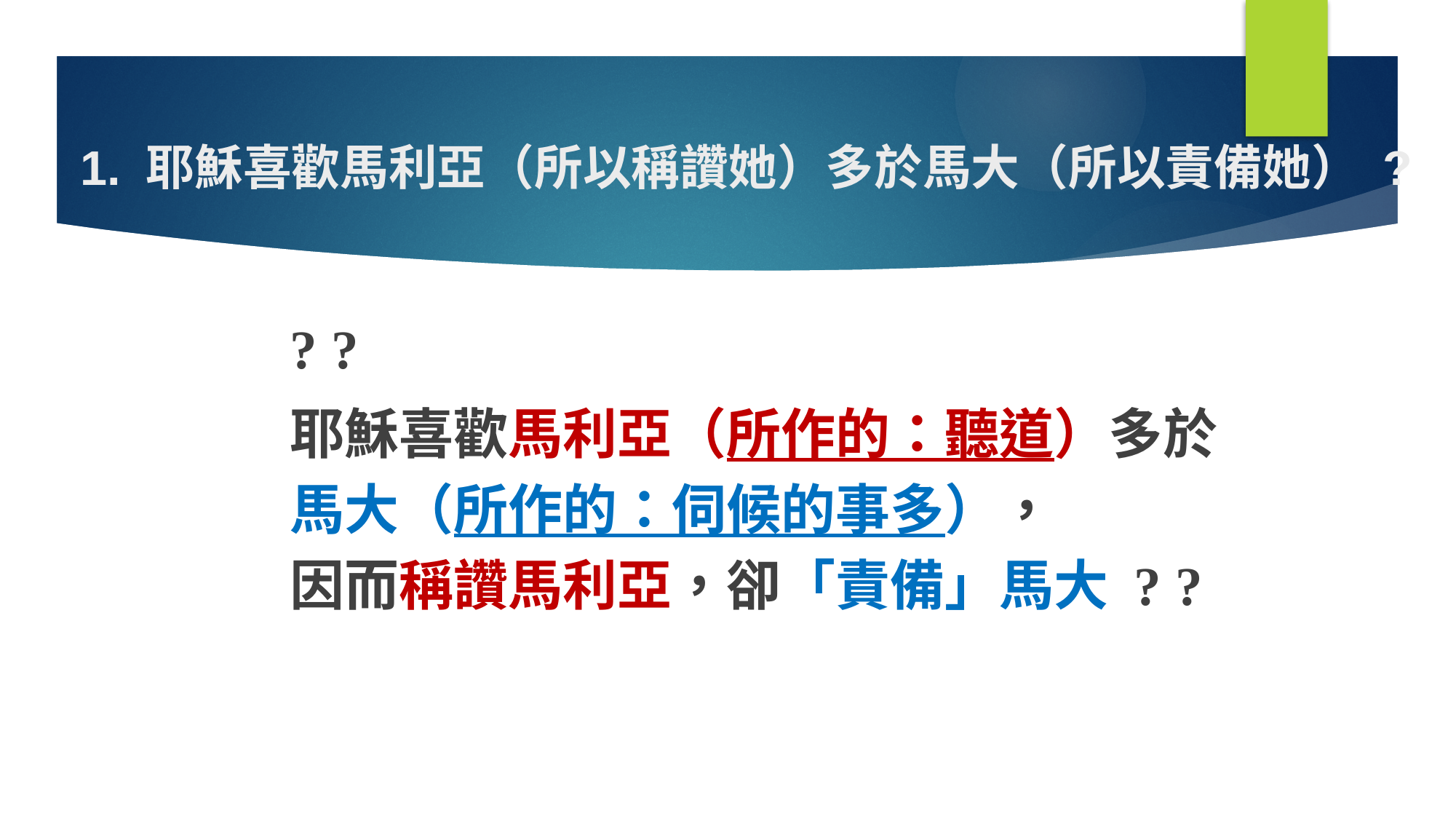

# 1. 耶穌喜歡馬利亞（所以稱讚她）多於馬大（所以責備她） ?
	? ?
	耶穌喜歡馬利亞（所作的：聽道）多於
	馬大（所作的：伺候的事多），
	因而稱讚馬利亞，卻「責備」馬大 ? ?